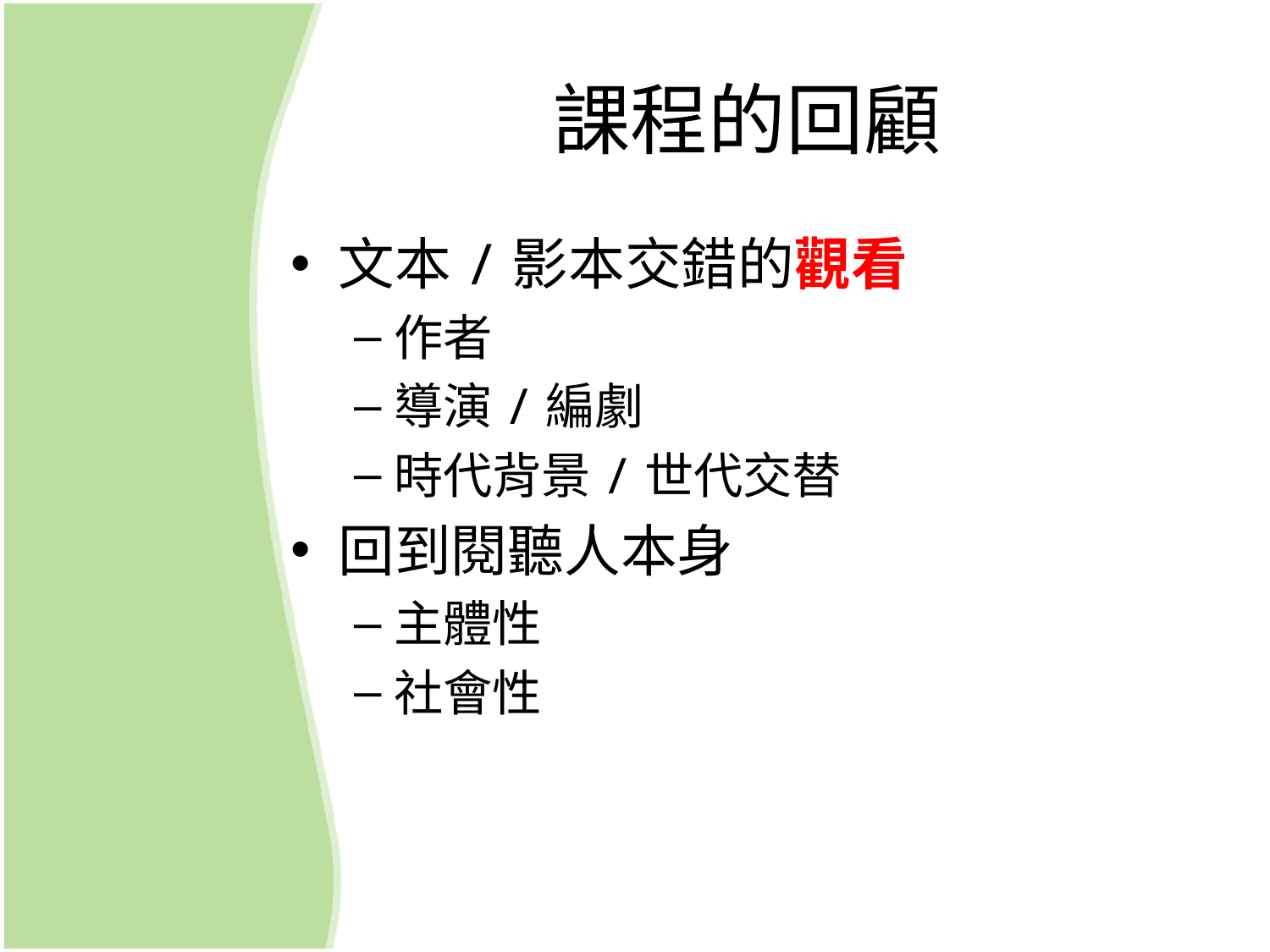

# 課程的回顧
文本/影本交錯的觀看
作者
導演/編劇
時代背景/世代交替
回到閱聽人本身
主體性
社會性